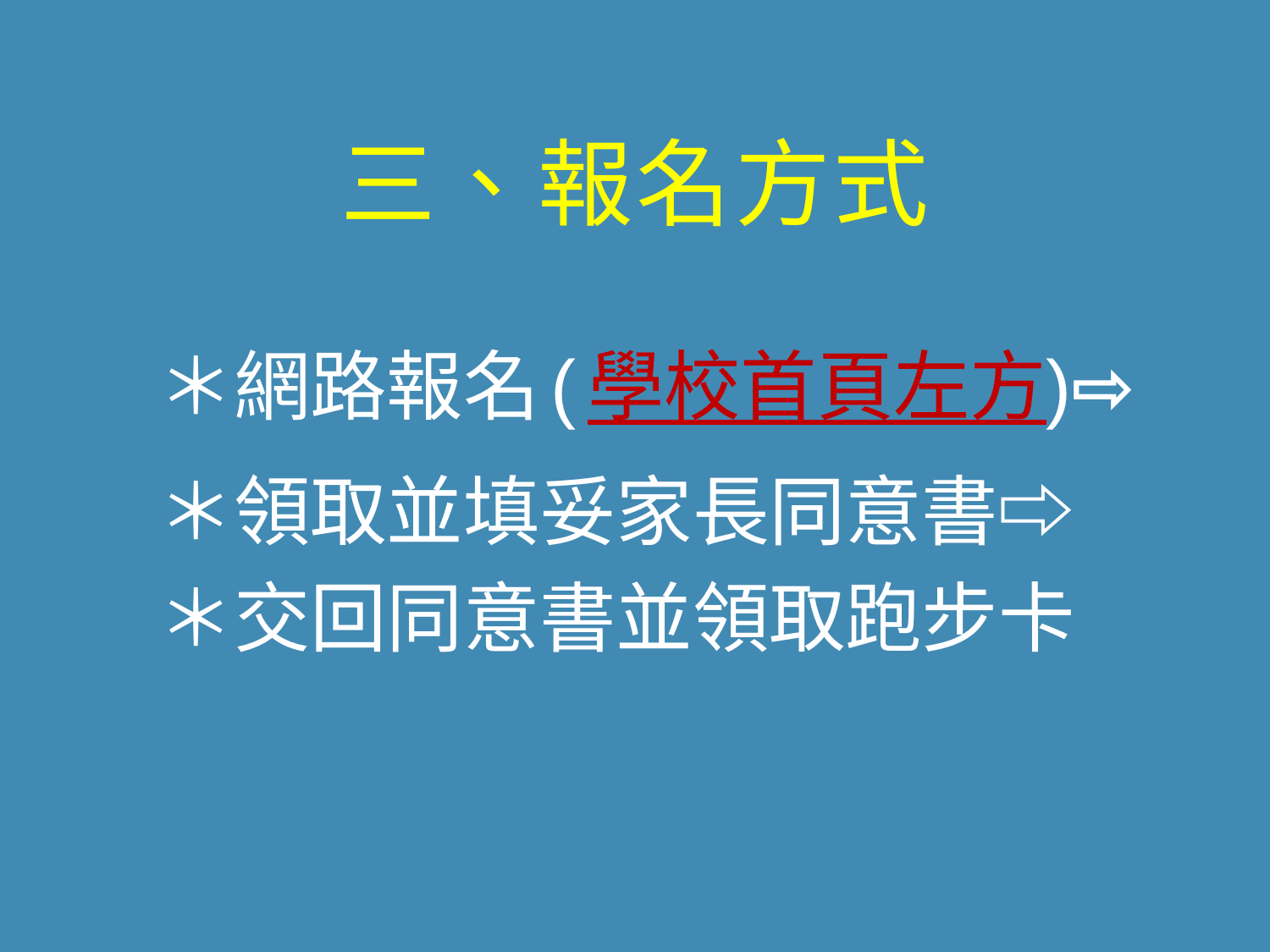

# 三、報名方式
＊網路報名(學校首頁左方)⇨
＊領取並填妥家長同意書⇨
＊交回同意書並領取跑步卡